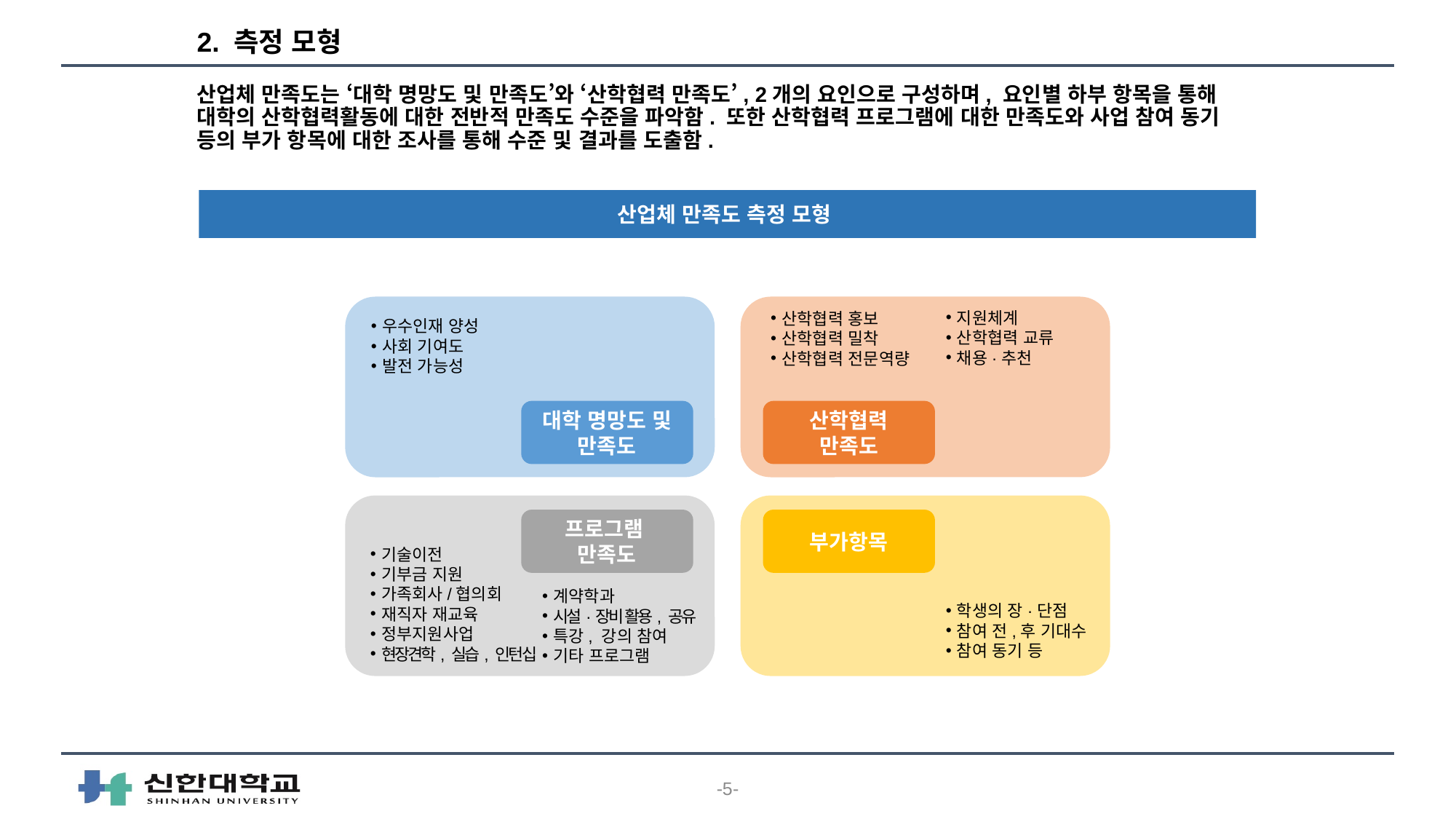

# 2. 측정 모형
산업체 만족도는 ‘대학 명망도 및 만족도’와 ‘산학협력 만족도’, 2개의 요인으로 구성하며, 요인별 하부 항목을 통해 대학의 산학협력활동에 대한 전반적 만족도 수준을 파악함. 또한 산학협력 프로그램에 대한 만족도와 사업 참여 동기 등의 부가 항목에 대한 조사를 통해 수준 및 결과를 도출함.
산업체 만족도 측정 모형

지원체계
산학협력 교류
채용·추천
산학협력 홍보
산학협력 밀착
산학협력 전문역량
우수인재 양성
사회 기여도
발전 가능성
대학 명망도 및
만족도
산학협력
만족도

프로그램
만족도
부가항목
기술이전
기부금 지원
가족회사/협의회
재직자 재교육
정부지원사업
현장견학, 실습, 인턴십
계약학과
시설·장비 활용, 공유
특강, 강의 참여
기타 프로그램
학생의 장·단점
참여 전,후 기대수
참여 동기 등
-5-